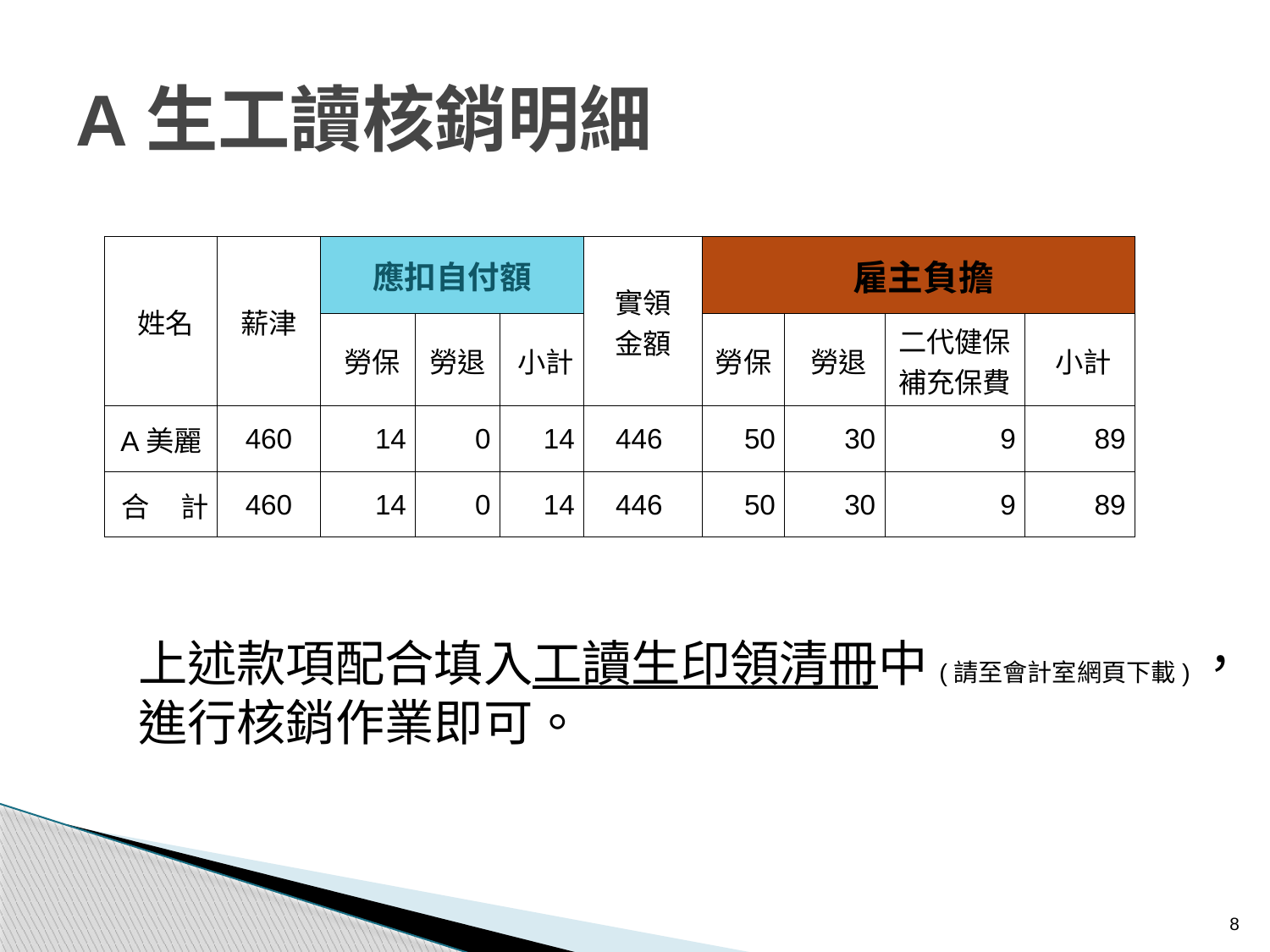

# A生工讀核銷明細
| 姓名 | 薪津 | 應扣自付額 |  |  | 實領 金額 | 雇主負擔 |  |  |  |
| --- | --- | --- | --- | --- | --- | --- | --- | --- | --- |
|  |  | 勞保 | 勞退 | 小計 |  | 勞保 | 勞退 | 二代健保 補充保費 | 小計 |
| A美麗 | 460 | 14 | 0 | 14 | 446 | 50 | 30 | 9 | 89 |
| 合 計 | 460 | 14 | 0 | 14 | 446 | 50 | 30 | 9 | 89 |
上述款項配合填入工讀生印領清冊中(請至會計室網頁下載)，
進行核銷作業即可。
8